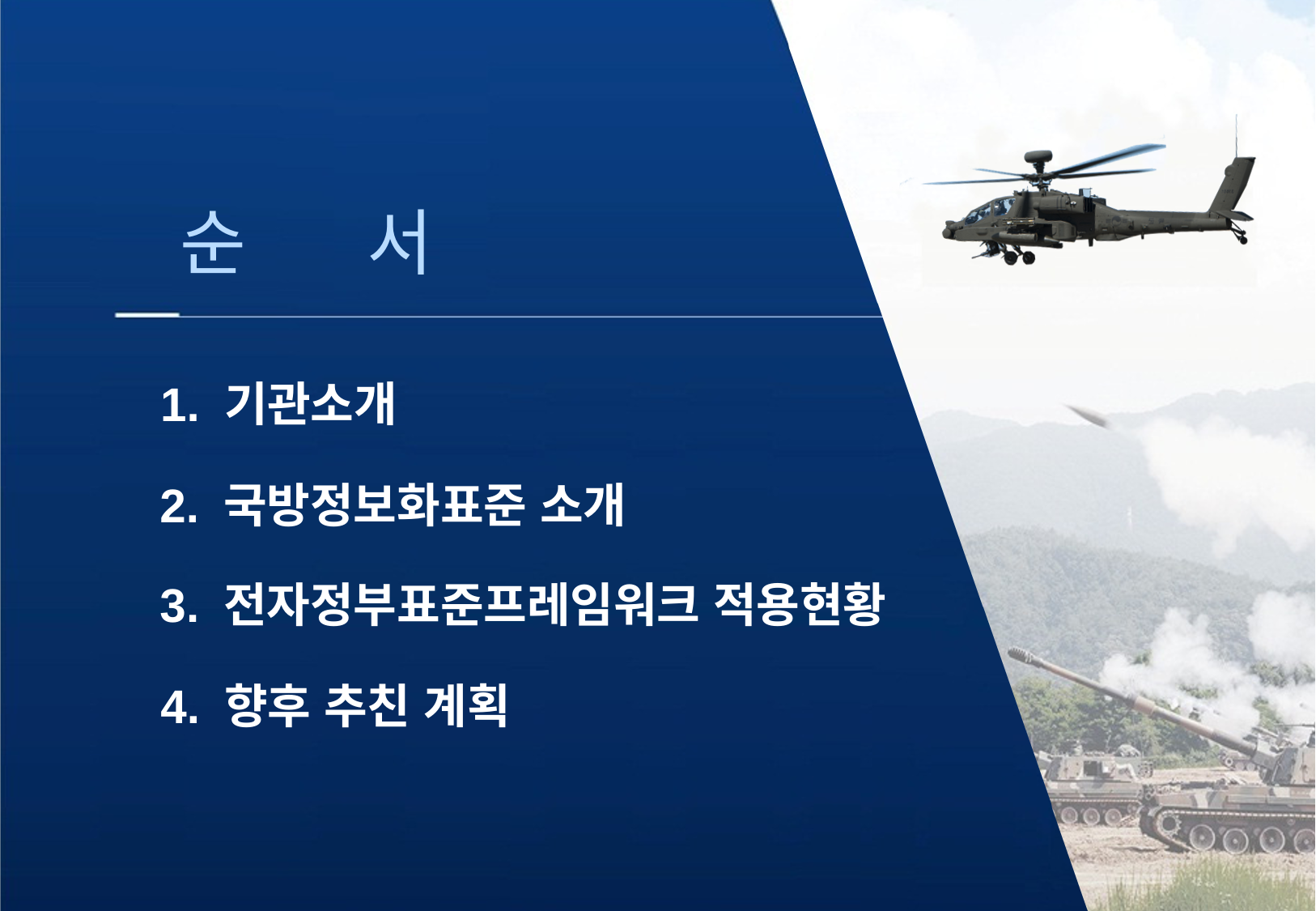

순      서
1. 기관소개
2. 국방정보화표준 소개
3. 전자정부표준프레임워크 적용현황
4. 향후 추친 계획